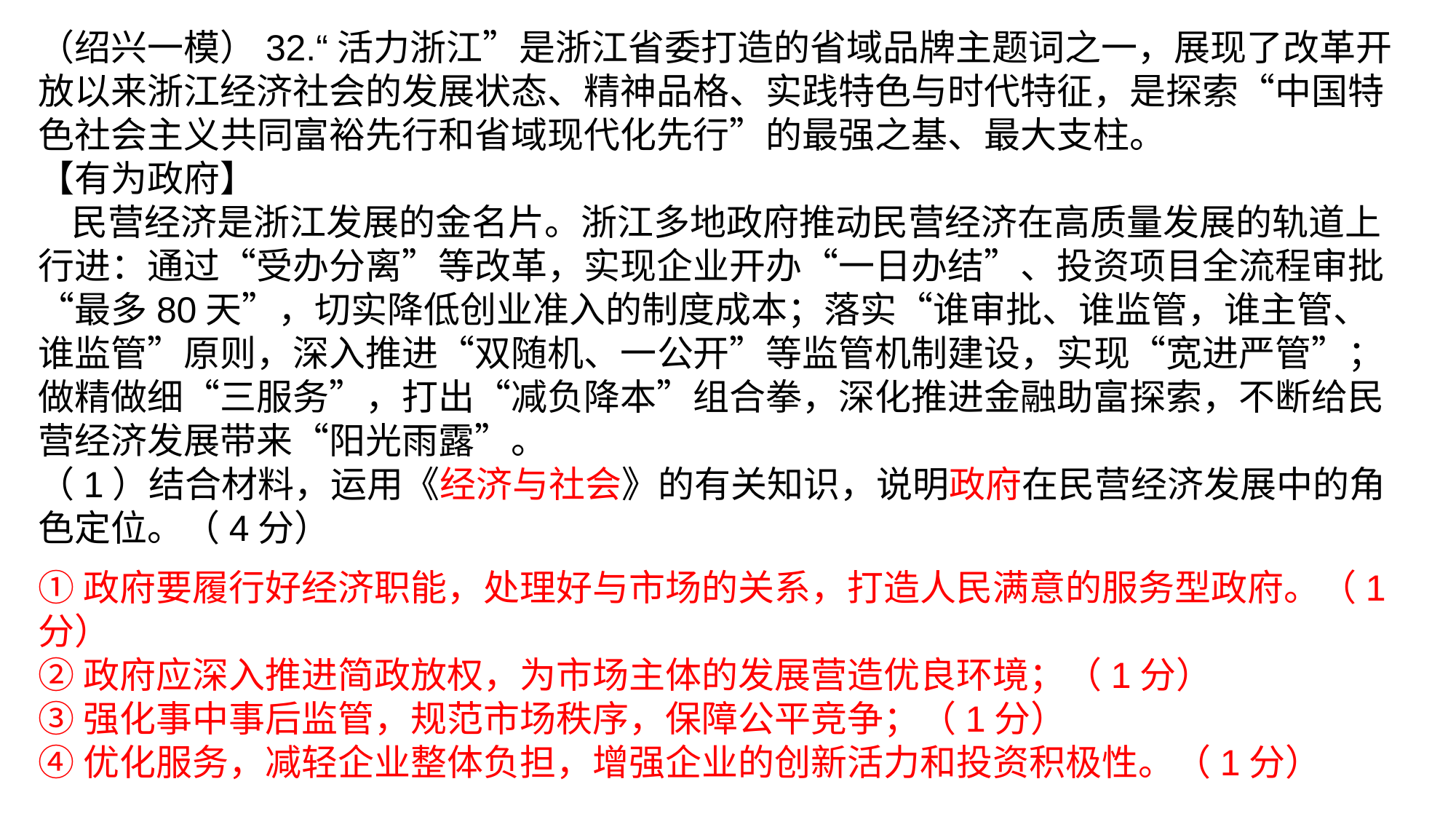

（绍兴一模）32.“活力浙江”是浙江省委打造的省域品牌主题词之一，展现了改革开放以来浙江经济社会的发展状态、精神品格、实践特色与时代特征，是探索“中国特色社会主义共同富裕先行和省域现代化先行”的最强之基、最大支柱。
【有为政府】
   民营经济是浙江发展的金名片。浙江多地政府推动民营经济在高质量发展的轨道上行进：通过“受办分离”等改革，实现企业开办“一日办结”、投资项目全流程审批“最多80天”，切实降低创业准入的制度成本；落实“谁审批、谁监管，谁主管、谁监管”原则，深入推进“双随机、一公开”等监管机制建设，实现“宽进严管”；做精做细“三服务”，打出“减负降本”组合拳，深化推进金融助富探索，不断给民营经济发展带来“阳光雨露”。
（1）结合材料，运用《经济与社会》的有关知识，说明政府在民营经济发展中的角色定位。（4分）
①政府要履行好经济职能，处理好与市场的关系，打造人民满意的服务型政府。（1分）
②政府应深入推进简政放权，为市场主体的发展营造优良环境；（1分）
③强化事中事后监管，规范市场秩序，保障公平竞争；（1分）
④优化服务，减轻企业整体负担，增强企业的创新活力和投资积极性。（1分）